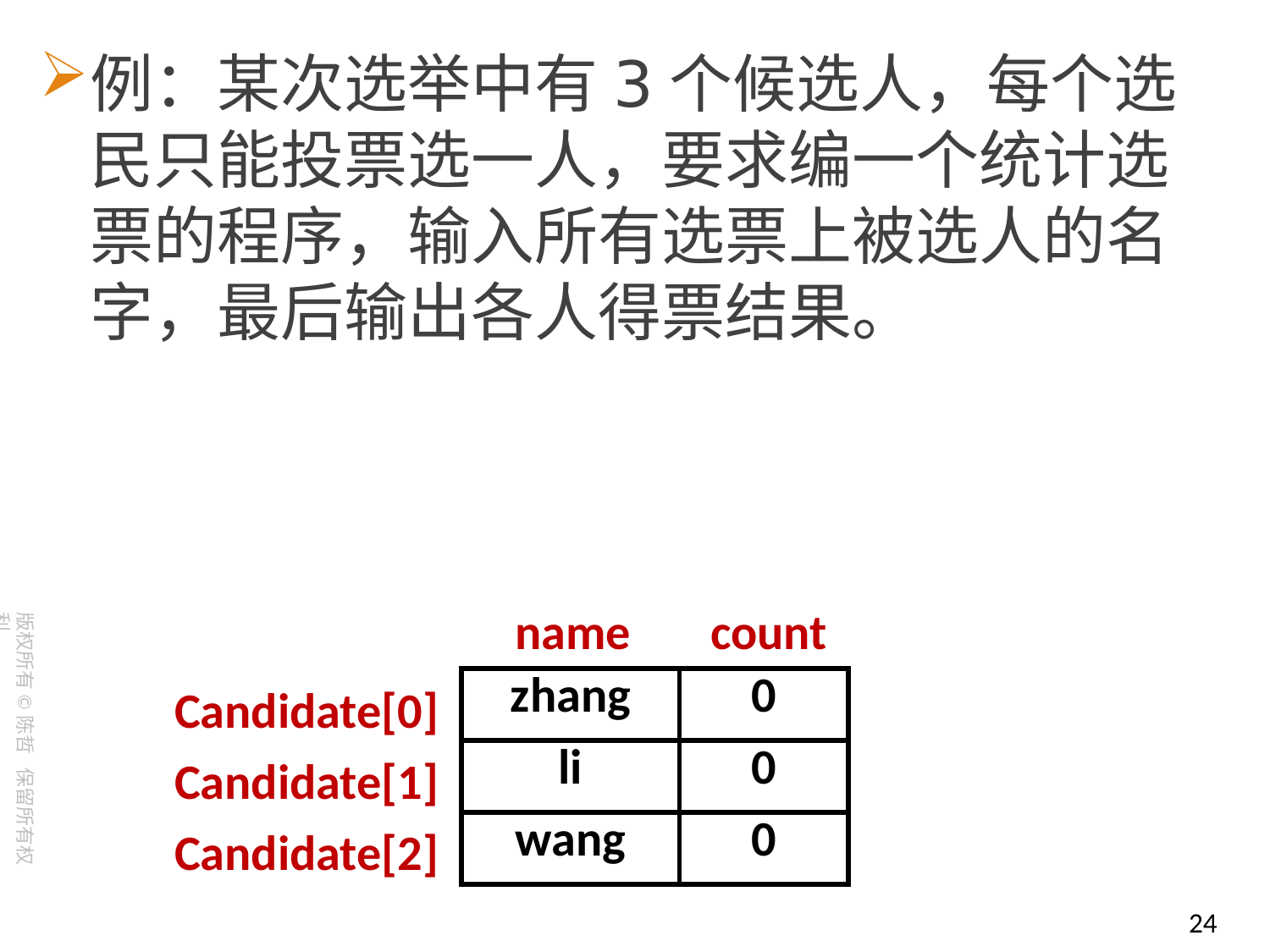

例：某次选举中有3个候选人，每个选民只能投票选一人，要求编一个统计选票的程序，输入所有选票上被选人的名字，最后输出各人得票结果。
name
count
Candidate[0]
Candidate[1]
Candidate[2]
| zhang | 0 |
| --- | --- |
| li | 0 |
| wang | 0 |
24